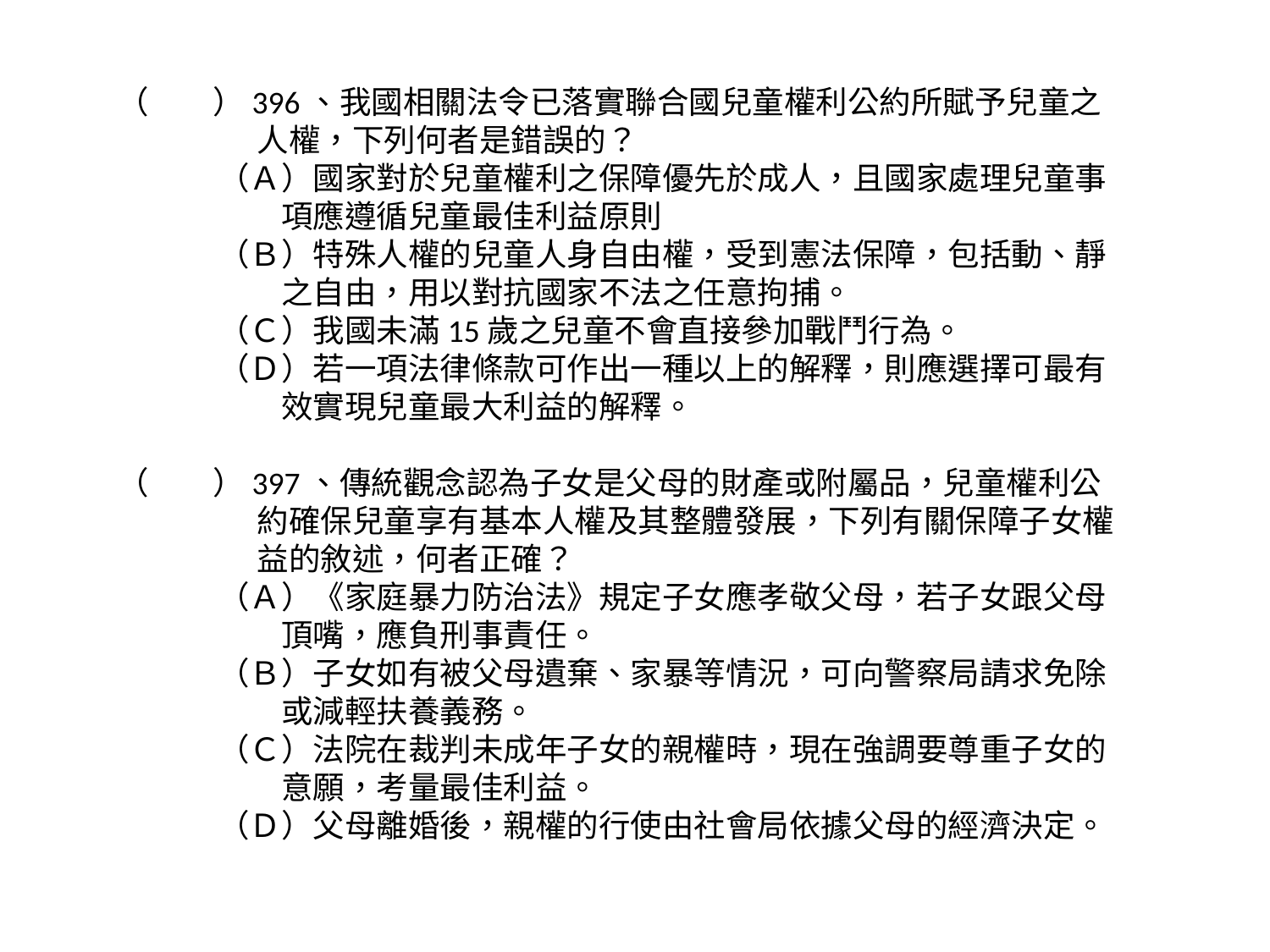

（　　）396、我國相關法令已落實聯合國兒童權利公約所賦予兒童之人權，下列何者是錯誤的？
（Ａ）國家對於兒童權利之保障優先於成人，且國家處理兒童事項應遵循兒童最佳利益原則
（Ｂ）特殊人權的兒童人身自由權，受到憲法保障，包括動、靜之自由，用以對抗國家不法之任意拘捕。
（Ｃ）我國未滿15歲之兒童不會直接參加戰鬥行為。
（Ｄ）若一項法律條款可作出一種以上的解釋，則應選擇可最有效實現兒童最大利益的解釋。

（　　）397、傳統觀念認為子女是父母的財產或附屬品，兒童權利公約確保兒童享有基本人權及其整體發展，下列有關保障子女權益的敘述，何者正確？
（Ａ）《家庭暴力防治法》規定子女應孝敬父母，若子女跟父母頂嘴，應負刑事責任。
（Ｂ）子女如有被父母遺棄、家暴等情況，可向警察局請求免除或減輕扶養義務。
（Ｃ）法院在裁判未成年子女的親權時，現在強調要尊重子女的意願，考量最佳利益。
（Ｄ）父母離婚後，親權的行使由社會局依據父母的經濟決定。